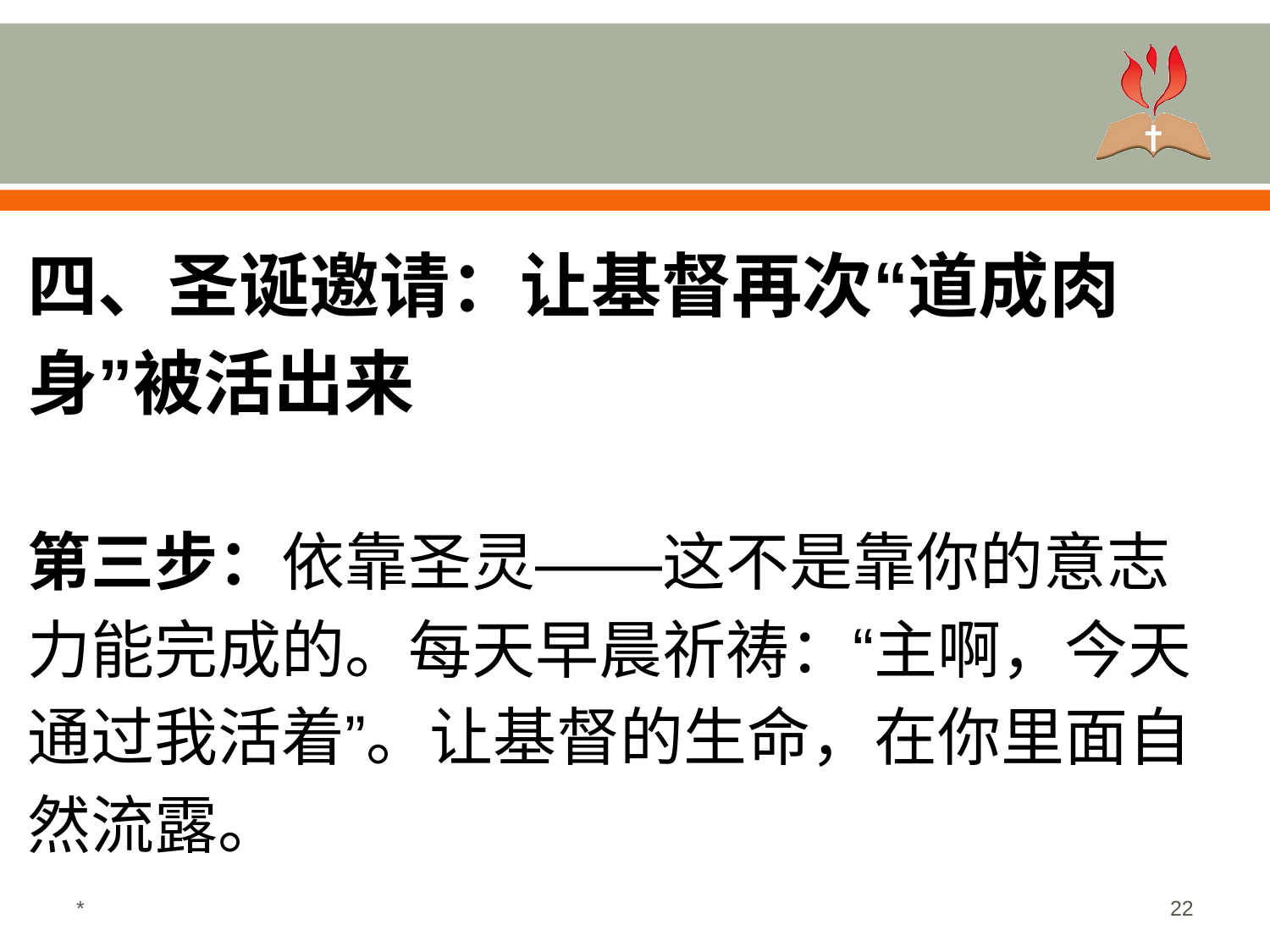

#
四、圣诞邀请：让基督再次“道成肉身”被活出来

第三步：依靠圣灵——这不是靠你的意志力能完成的。每天早晨祈祷：“主啊，今天通过我活着”。让基督的生命，在你里面自然流露。

*
22